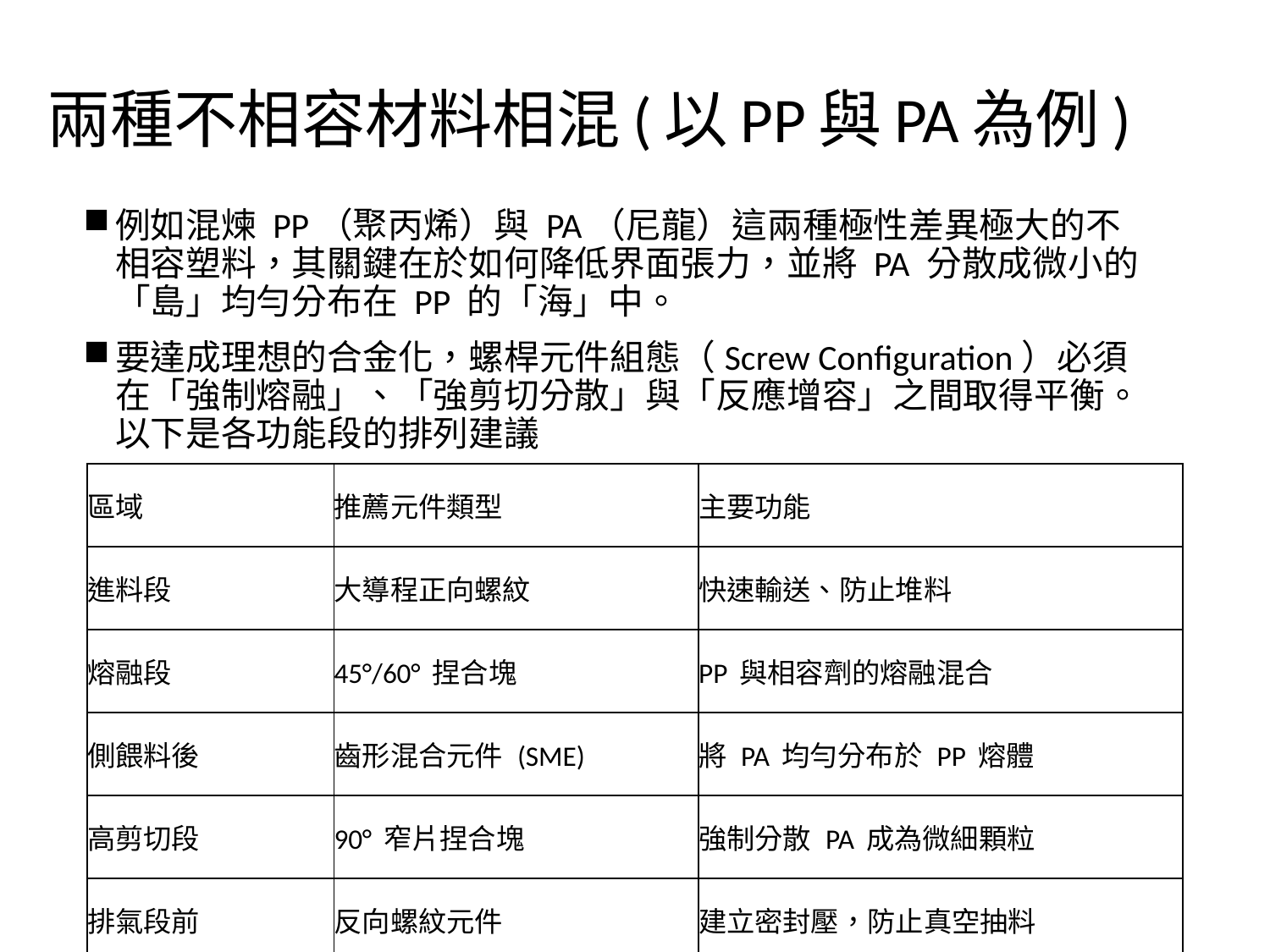

# 兩種不相容材料相混(以PP與PA為例)
例如混煉 PP（聚丙烯）與 PA（尼龍）這兩種極性差異極大的不相容塑料，其關鍵在於如何降低界面張力，並將 PA 分散成微小的「島」均勻分布在 PP 的「海」中。
要達成理想的合金化，螺桿元件組態（Screw Configuration）必須在「強制熔融」、「強剪切分散」與「反應增容」之間取得平衡。以下是各功能段的排列建議
| 區域 | 推薦元件類型 | 主要功能 |
| --- | --- | --- |
| 進料段 | 大導程正向螺紋 | 快速輸送、防止堆料 |
| 熔融段 | 45°/60° 捏合塊 | PP 與相容劑的熔融混合 |
| 側餵料後 | 齒形混合元件 (SME) | 將 PA 均勻分布於 PP 熔體 |
| 高剪切段 | 90° 窄片捏合塊 | 強制分散 PA 成為微細顆粒 |
| 排氣段前 | 反向螺紋元件 | 建立密封壓，防止真空抽料 |